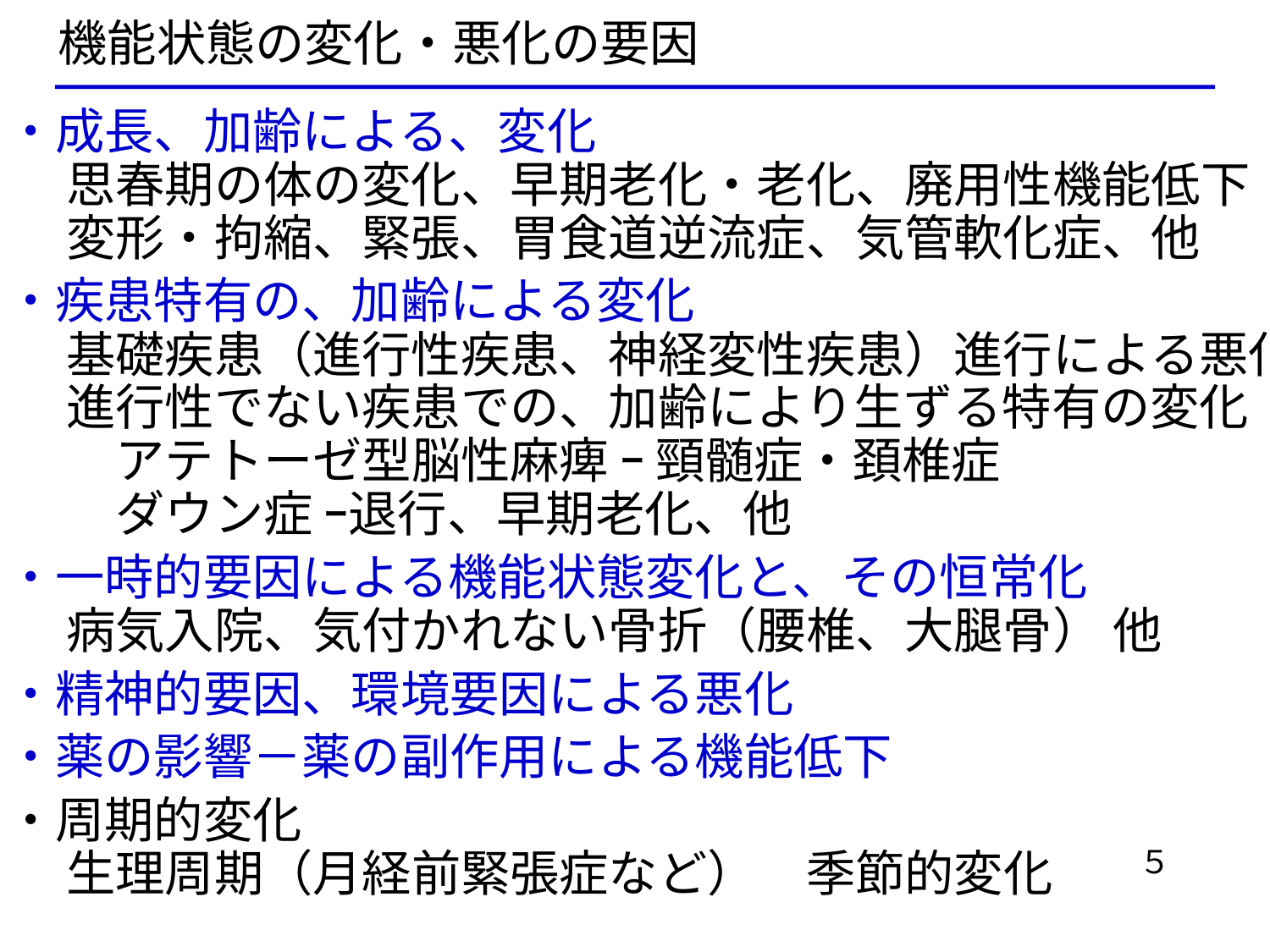

機能状態の変化・悪化の要因

・成長、加齢による、変化
　 思春期の体の変化、早期老化・老化、廃用性機能低下
　 変形・拘縮、緊張、胃食道逆流症、気管軟化症、他
・疾患特有の、加齢による変化
　 基礎疾患（進行性疾患、神経変性疾患）進行による悪化
　 進行性でない疾患での、加齢により生ずる特有の変化
　　 アテトーゼ型脳性麻痺 ｰ 頸髄症・頚椎症
　　 ダウン症 ｰ退行、早期老化、他
・一時的要因による機能状態変化と、その恒常化
　 病気入院、気付かれない骨折（腰椎、大腿骨） 他
・精神的要因、環境要因による悪化
・薬の影響－薬の副作用による機能低下
・周期的変化
　 生理周期（月経前緊張症など）　季節的変化
５